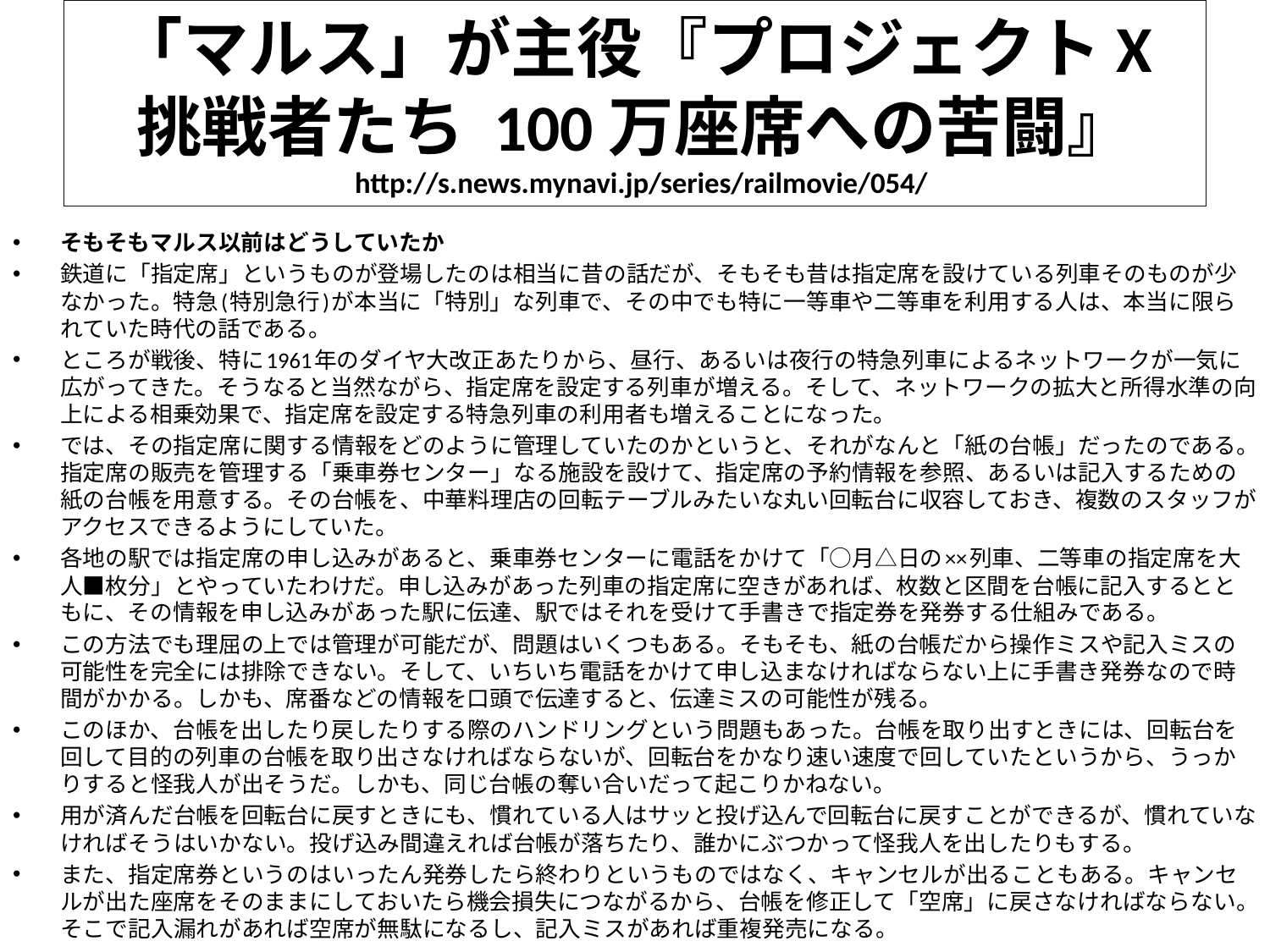

# 「マルス」が主役『プロジェクトX 挑戦者たち 100万座席への苦闘』 http://s.news.mynavi.jp/series/railmovie/054/
そもそもマルス以前はどうしていたか
鉄道に「指定席」というものが登場したのは相当に昔の話だが、そもそも昔は指定席を設けている列車そのものが少なかった。特急(特別急行)が本当に「特別」な列車で、その中でも特に一等車や二等車を利用する人は、本当に限られていた時代の話である。
ところが戦後、特に1961年のダイヤ大改正あたりから、昼行、あるいは夜行の特急列車によるネットワークが一気に広がってきた。そうなると当然ながら、指定席を設定する列車が増える。そして、ネットワークの拡大と所得水準の向上による相乗効果で、指定席を設定する特急列車の利用者も増えることになった。
では、その指定席に関する情報をどのように管理していたのかというと、それがなんと「紙の台帳」だったのである。指定席の販売を管理する「乗車券センター」なる施設を設けて、指定席の予約情報を参照、あるいは記入するための紙の台帳を用意する。その台帳を、中華料理店の回転テーブルみたいな丸い回転台に収容しておき、複数のスタッフがアクセスできるようにしていた。
各地の駅では指定席の申し込みがあると、乗車券センターに電話をかけて「○月△日の××列車、二等車の指定席を大人■枚分」とやっていたわけだ。申し込みがあった列車の指定席に空きがあれば、枚数と区間を台帳に記入するとともに、その情報を申し込みがあった駅に伝達、駅ではそれを受けて手書きで指定券を発券する仕組みである。
この方法でも理屈の上では管理が可能だが、問題はいくつもある。そもそも、紙の台帳だから操作ミスや記入ミスの可能性を完全には排除できない。そして、いちいち電話をかけて申し込まなければならない上に手書き発券なので時間がかかる。しかも、席番などの情報を口頭で伝達すると、伝達ミスの可能性が残る。
このほか、台帳を出したり戻したりする際のハンドリングという問題もあった。台帳を取り出すときには、回転台を回して目的の列車の台帳を取り出さなければならないが、回転台をかなり速い速度で回していたというから、うっかりすると怪我人が出そうだ。しかも、同じ台帳の奪い合いだって起こりかねない。
用が済んだ台帳を回転台に戻すときにも、慣れている人はサッと投げ込んで回転台に戻すことができるが、慣れていなければそうはいかない。投げ込み間違えれば台帳が落ちたり、誰かにぶつかって怪我人を出したりもする。
また、指定席券というのはいったん発券したら終わりというものではなく、キャンセルが出ることもある。キャンセルが出た座席をそのままにしておいたら機会損失につながるから、台帳を修正して「空席」に戻さなければならない。そこで記入漏れがあれば空席が無駄になるし、記入ミスがあれば重複発売になる。